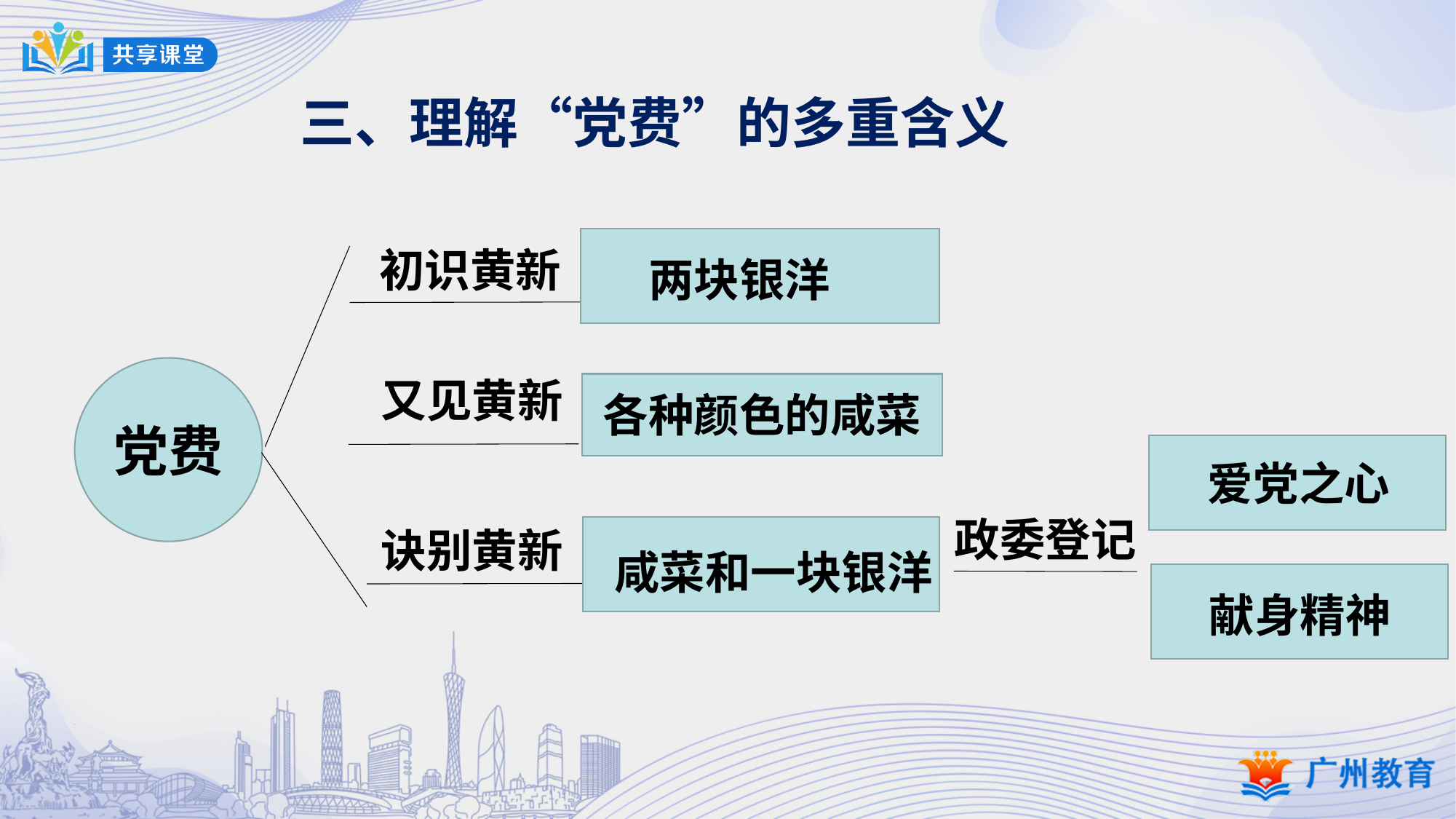

三、理解“党费”的多重含义

初识黄新
两块银洋

又见黄新

各种颜色的咸菜
党费

爱党之心
政委登记
诀别黄新

咸菜和一块银洋

献身精神